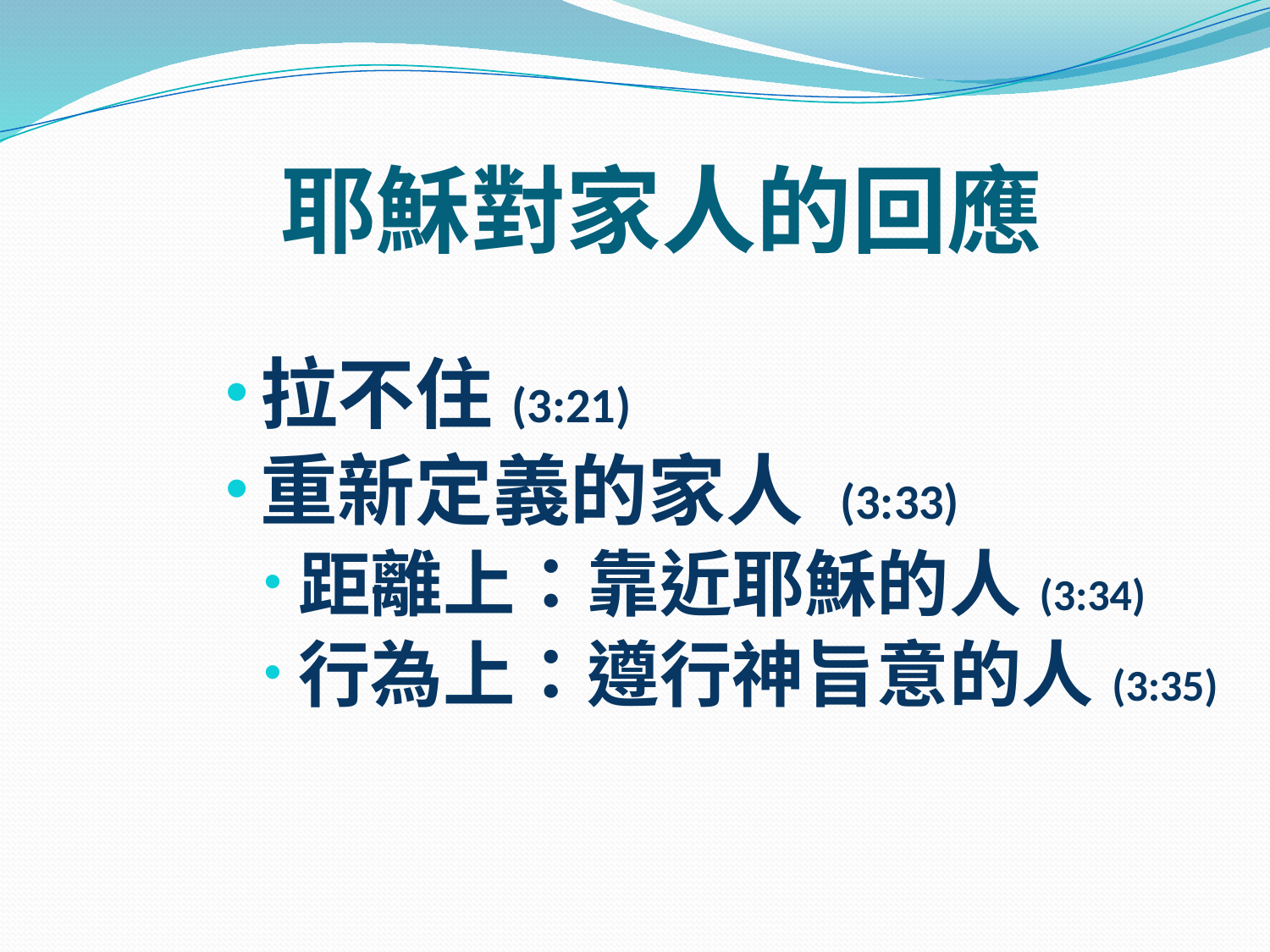

# 耶穌對家人的回應
拉不住(3:21)
重新定義的家人 (3:33)
距離上：靠近耶穌的人(3:34)
行為上：遵行神旨意的人(3:35)